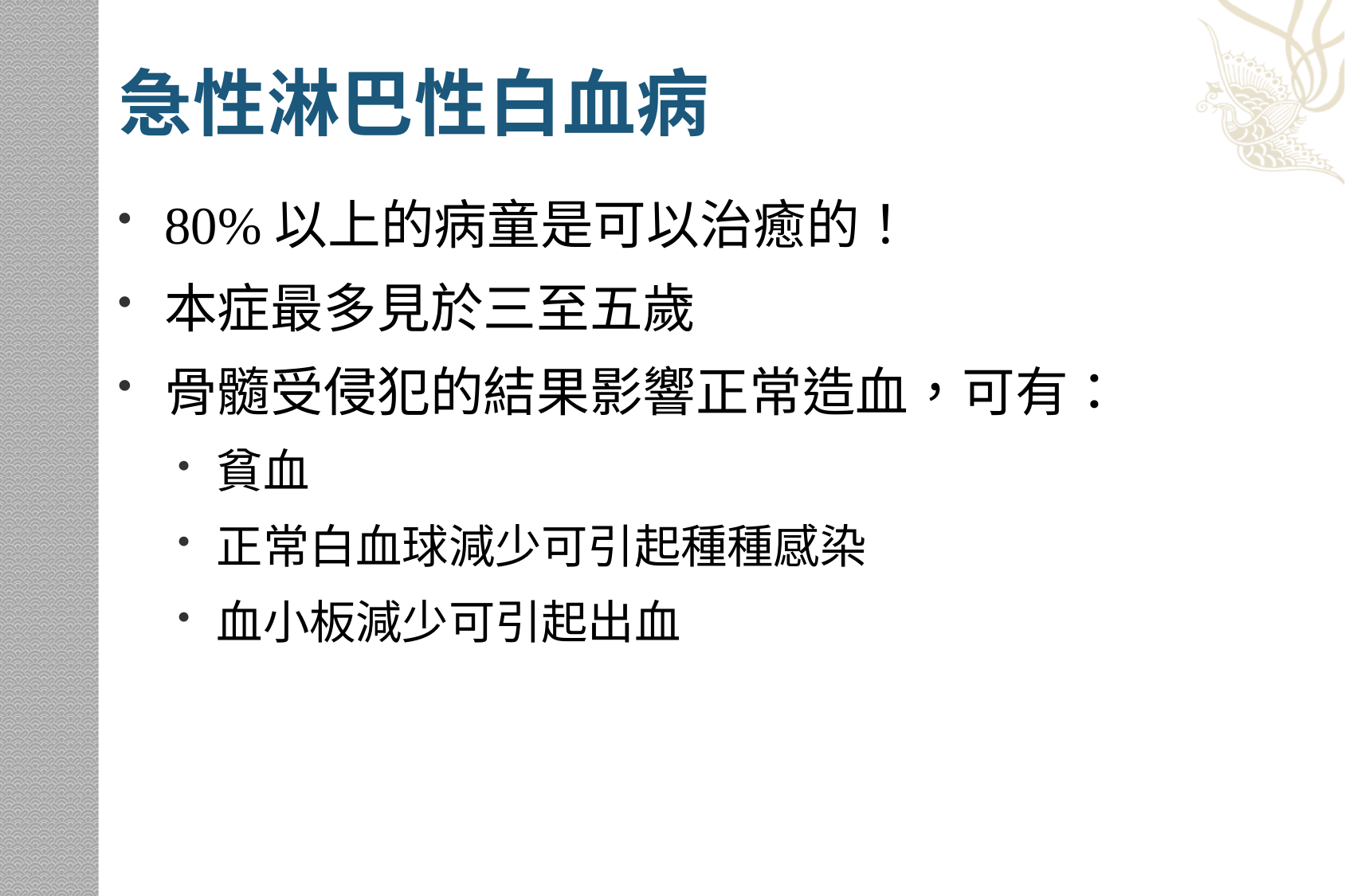

# 急性淋巴性白血病
80%以上的病童是可以治癒的！
本症最多見於三至五歲
骨髓受侵犯的結果影響正常造血，可有：
貧血
正常白血球減少可引起種種感染
血小板減少可引起出血